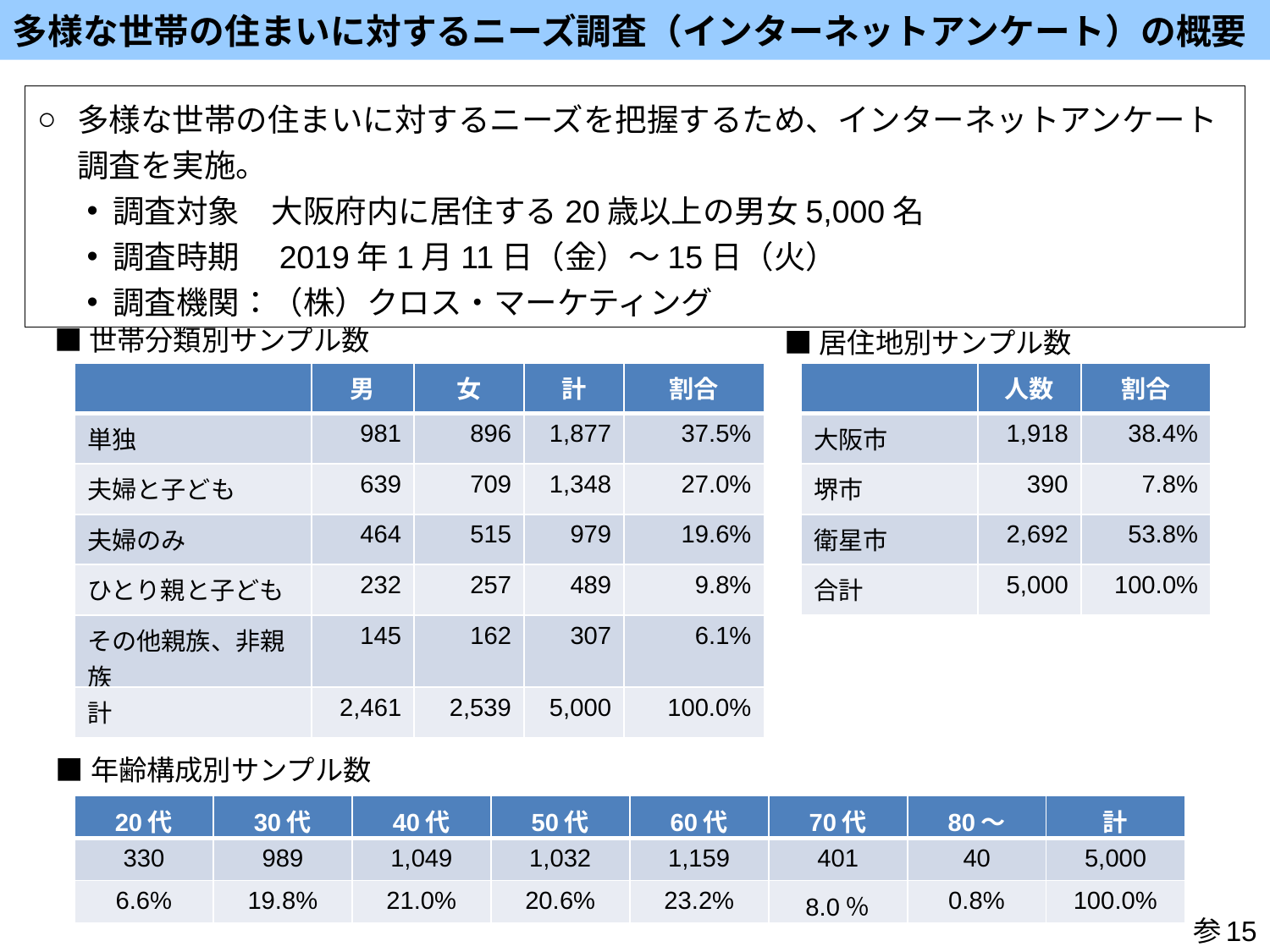

多様な世帯の住まいに対するニーズ調査（インターネットアンケート）の概要
多様な世帯の住まいに対するニーズを把握するため、インターネットアンケート調査を実施。
調査対象　大阪府内に居住する20歳以上の男女5,000名
調査時期　2019年1月11日（金）～15日（火）
調査機関：（株）クロス・マーケティング
■世帯分類別サンプル数
■居住地別サンプル数
|  | 男 | 女 | 計 | 割合 |
| --- | --- | --- | --- | --- |
| 単独 | 981 | 896 | 1,877 | 37.5% |
| 夫婦と子ども | 639 | 709 | 1,348 | 27.0% |
| 夫婦のみ | 464 | 515 | 979 | 19.6% |
| ひとり親と子ども | 232 | 257 | 489 | 9.8% |
| その他親族、非親族 | 145 | 162 | 307 | 6.1% |
| 計 | 2,461 | 2,539 | 5,000 | 100.0% |
|  | 人数 | 割合 |
| --- | --- | --- |
| 大阪市 | 1,918 | 38.4% |
| 堺市 | 390 | 7.8% |
| 衛星市 | 2,692 | 53.8% |
| 合計 | 5,000 | 100.0% |
■年齢構成別サンプル数
| 20代 | 30代 | 40代 | 50代 | 60代 | 70代 | 80～ | 計 |
| --- | --- | --- | --- | --- | --- | --- | --- |
| 330 | 989 | 1,049 | 1,032 | 1,159 | 401 | 40 | 5,000 |
| 6.6% | 19.8% | 21.0% | 20.6% | 23.2% | 8.0％ | 0.8% | 100.0% |
参
15